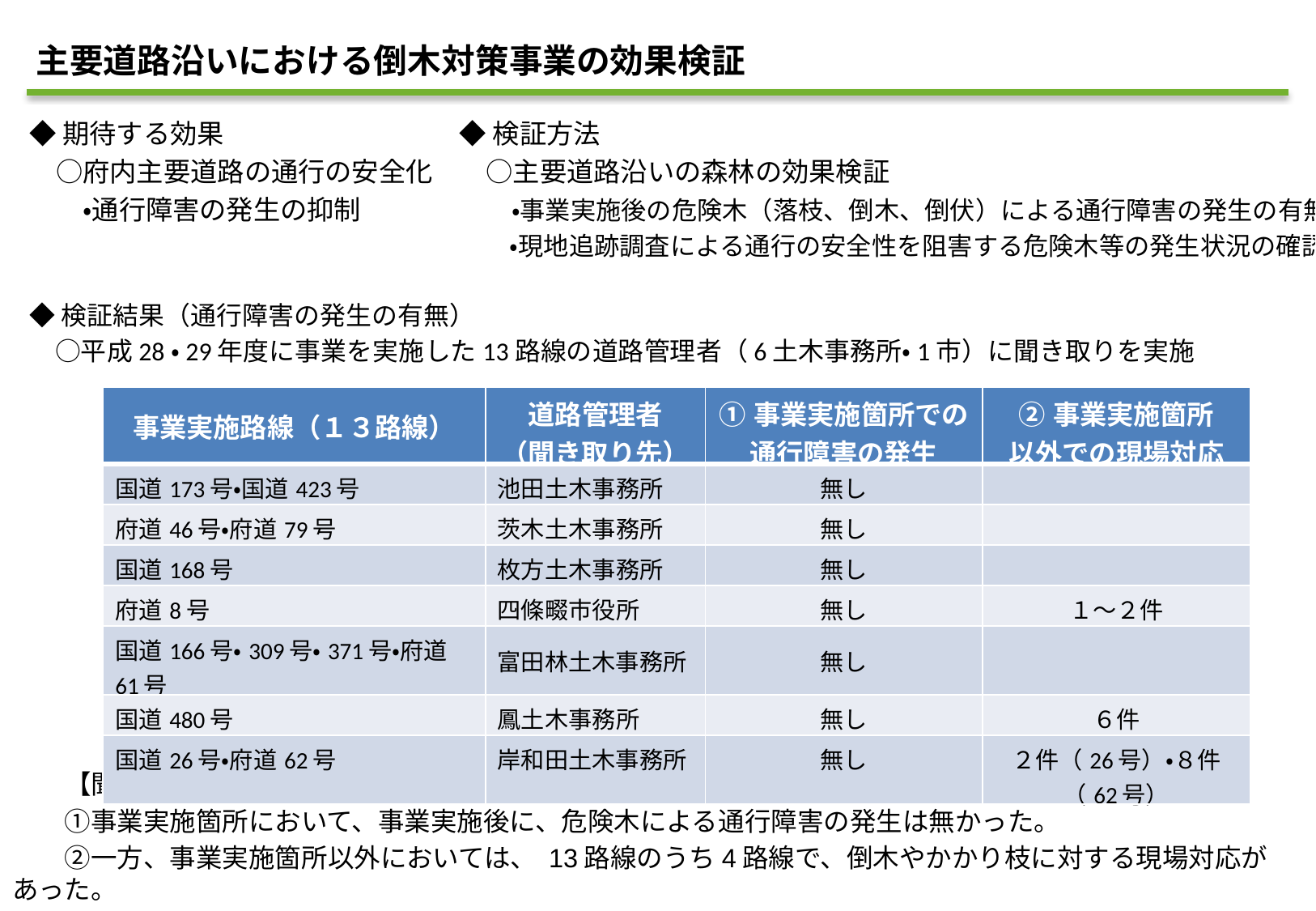

主要道路沿いにおける倒木対策事業の効果検証
◆期待する効果
　○府内主要道路の通行の安全化
　　・通行障害の発生の抑制
◆検証方法
　○主要道路沿いの森林の効果検証
　　・事業実施後の危険木（落枝、倒木、倒伏）による通行障害の発生の有無
　　・現地追跡調査による通行の安全性を阻害する危険木等の発生状況の確認
◆検証結果（通行障害の発生の有無）
　○平成28・29年度に事業を実施した13路線の道路管理者（6土木事務所・1市）に聞き取りを実施

| 事業実施路線（１３路線） | 道路管理者 （聞き取り先） | ①事業実施箇所での 通行障害の発生 | ②事業実施箇所 以外での現場対応 |
| --- | --- | --- | --- |
| 国道173号・国道423号 | 池田土木事務所 | 無し |  |
| 府道46号・府道79号 | 茨木土木事務所 | 無し |  |
| 国道168号 | 枚方土木事務所 | 無し |  |
| 府道8号 | 四條畷市役所 | 無し | １～２件 |
| 国道166号・309号・371号・府道61号 | 富田林土木事務所 | 無し |  |
| 国道480号 | 鳳土木事務所 | 無し | ６件 |
| 国道26号・府道62号 | 岸和田土木事務所 | 無し | ２件（26号）・８件（62号） |
　　【聞き取り結果】
　　①事業実施箇所において、事業実施後に、危険木による通行障害の発生は無かった。
　　②一方、事業実施箇所以外においては、 13路線のうち4路線で、倒木やかかり枝に対する現場対応があった。